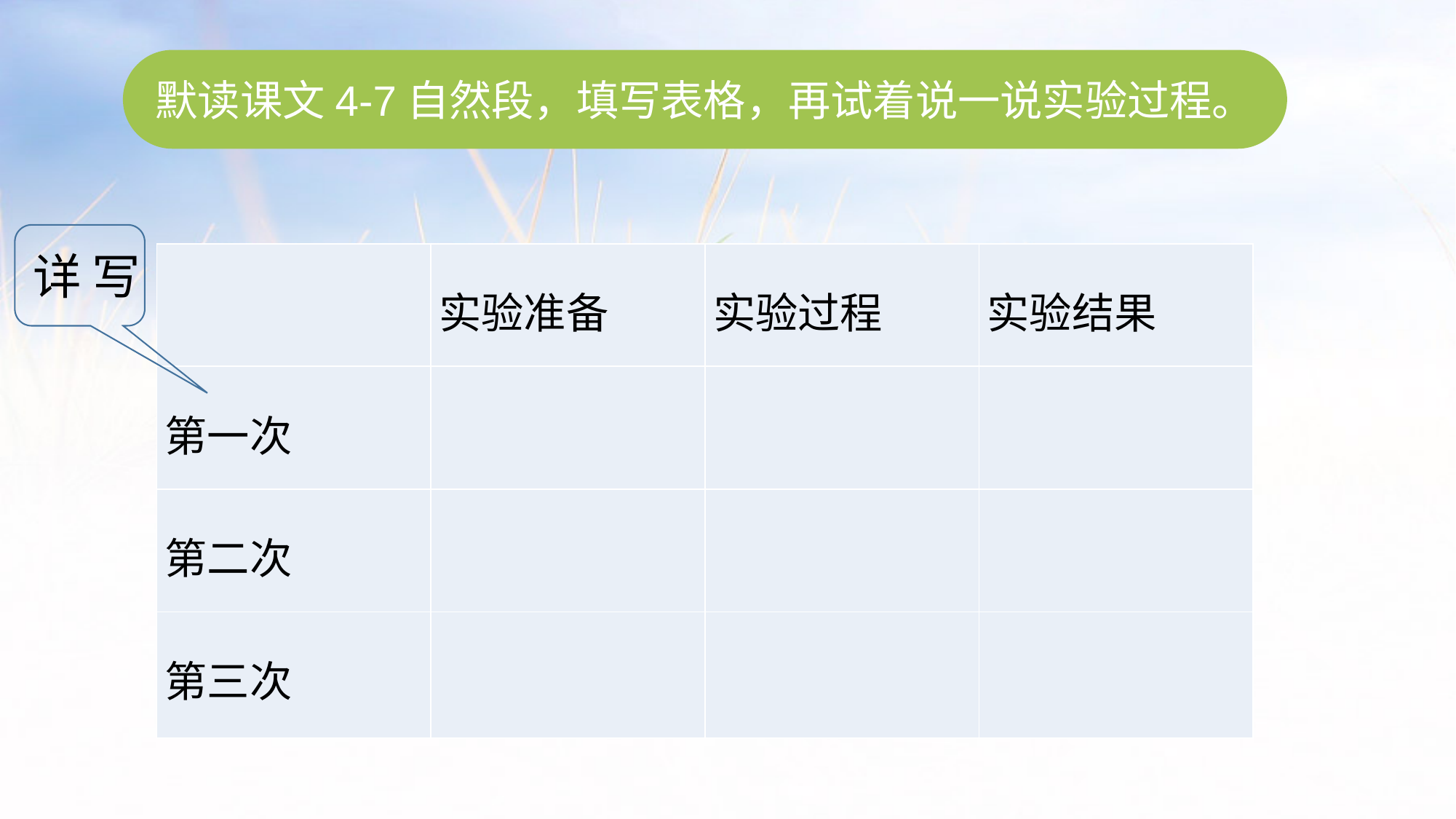

默读课文4-7自然段，填写表格，再试着说一说实验过程。

详 写
|  | 实验准备 | 实验过程 | 实验结果 |
| --- | --- | --- | --- |
| 第一次 |  |  |  |
| 第二次 |  |  |  |
| 第三次 |  |  |  |